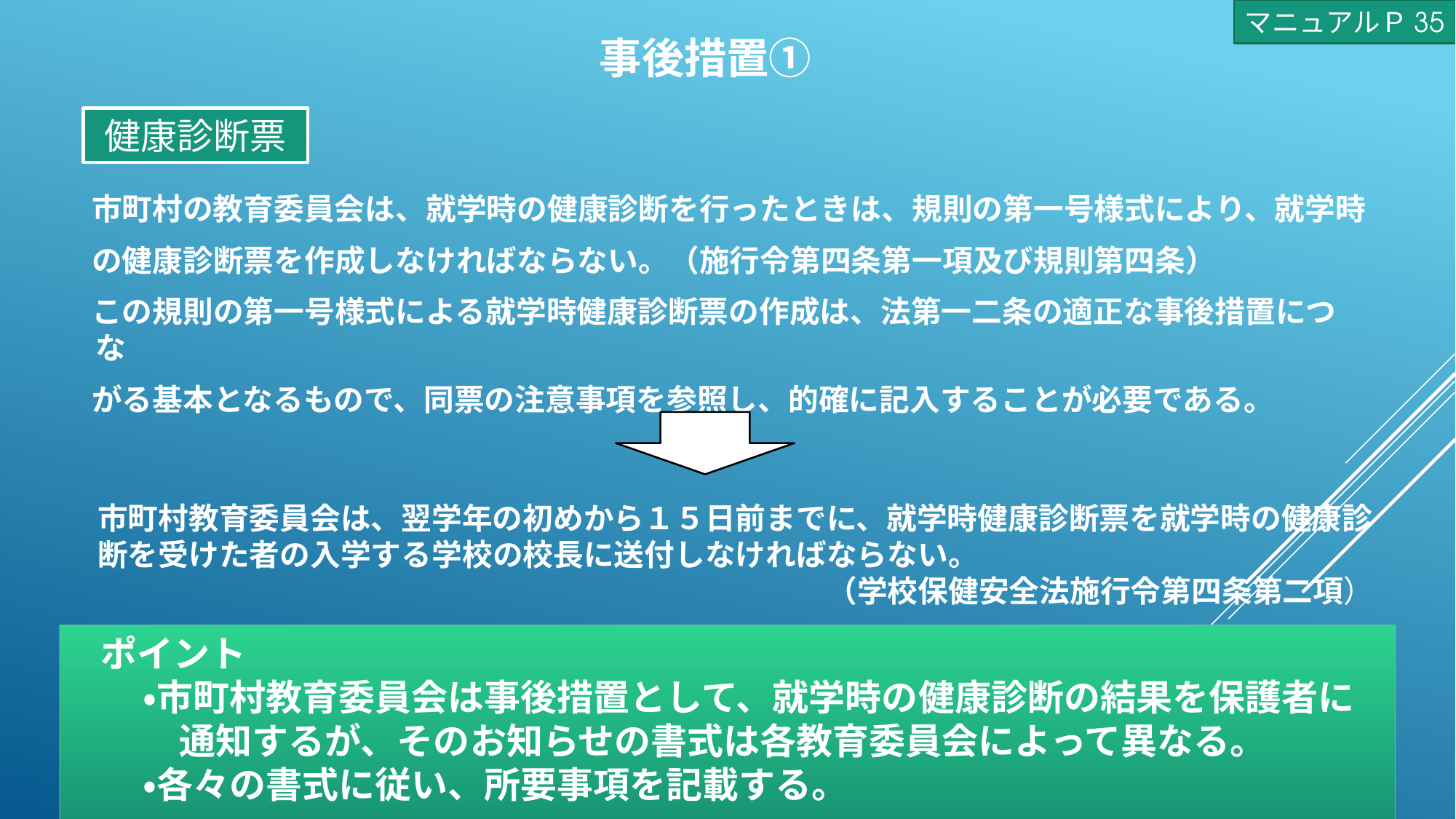

# 事後措置①
マニュアルＰ35
健康診断票
　市町村の教育委員会は、就学時の健康診断を行ったときは、規則の第一号様式により、就学時
　の健康診断票を作成しなければならない。（施行令第四条第一項及び規則第四条）
　この規則の第一号様式による就学時健康診断票の作成は、法第一二条の適正な事後措置につな
　がる基本となるもので、同票の注意事項を参照し、的確に記入することが必要である。

市町村教育委員会は、翌学年の初めから１５日前までに、就学時健康診断票を就学時の健康診断を受けた者の入学する学校の校長に送付しなければならない。
　　　　　　　　　　　　　　　　　　　　　　　　（学校保健安全法施行令第四条第二項）

　ポイント
　　・市町村教育委員会は事後措置として、就学時の健康診断の結果を保護者に
　　　通知するが、そのお知らせの書式は各教育委員会によって異なる。
　　・各々の書式に従い、所要事項を記載する。